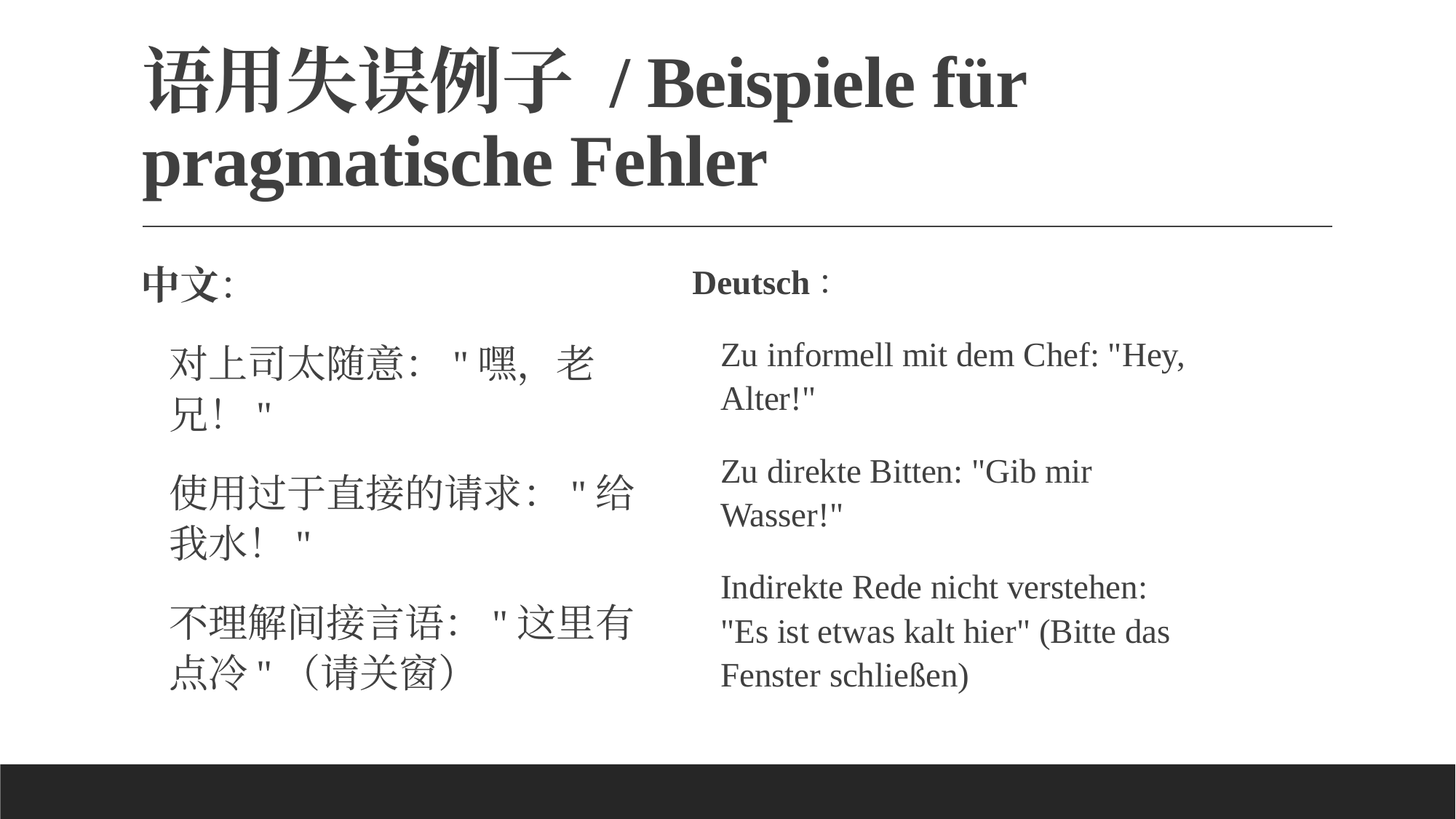

# 语用失误例子 / Beispiele für pragmatische Fehler
Deutsch：
Zu informell mit dem Chef: "Hey, Alter!"
Zu direkte Bitten: "Gib mir Wasser!"
Indirekte Rede nicht verstehen: "Es ist etwas kalt hier" (Bitte das Fenster schließen)
中文：
对上司太随意："嘿，老兄！"
使用过于直接的请求："给我水！"
不理解间接言语："这里有点冷"（请关窗）